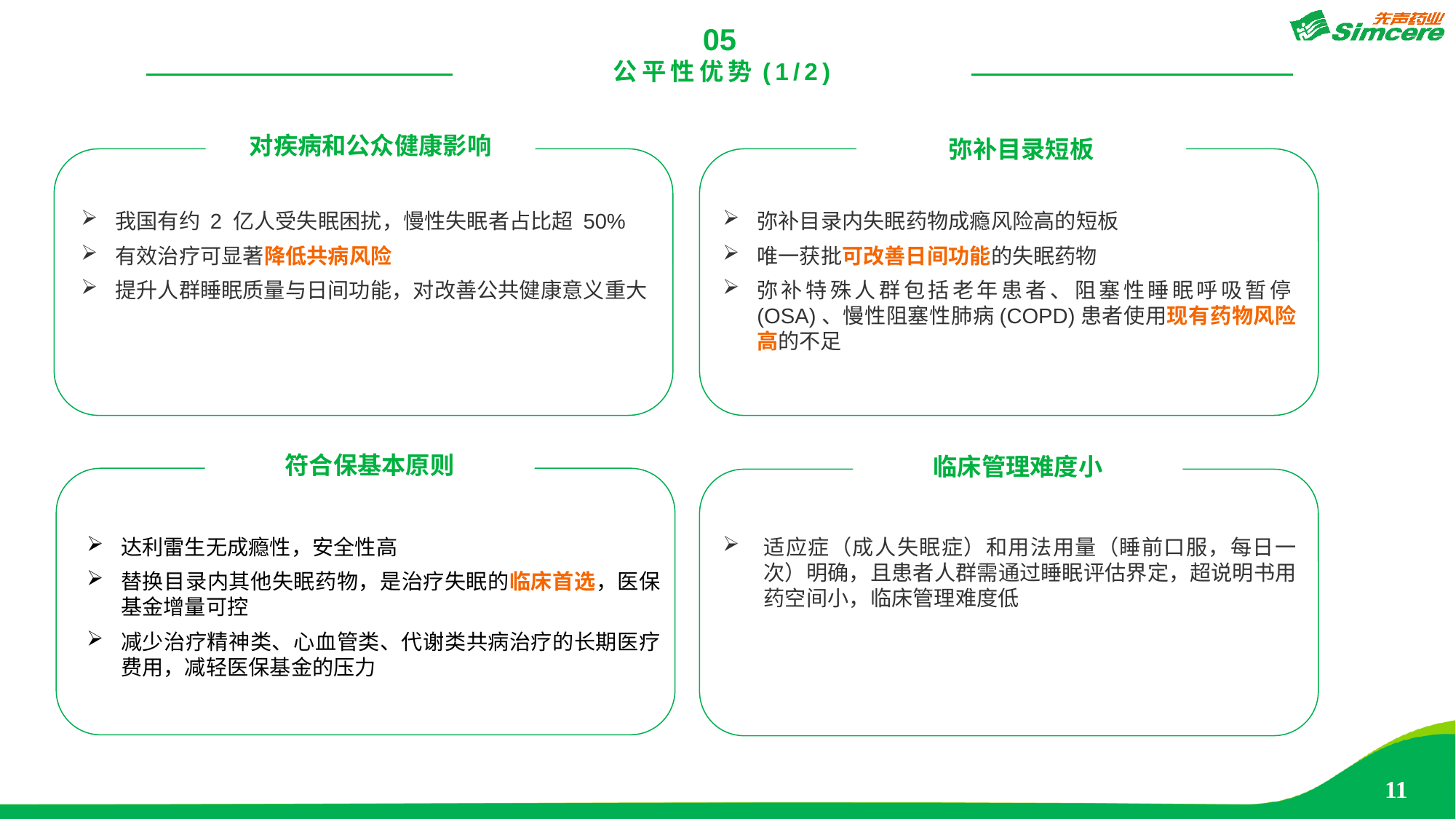

05
公平性优势(1/2)
对疾病和公众健康影响
弥补目录短板

我国有约 2 亿人受失眠困扰，慢性失眠者占比超 50%
有效治疗可显著降低共病风险
提升人群睡眠质量与日间功能，对改善公共健康意义重大
弥补目录内失眠药物成瘾风险高的短板
唯一获批可改善日间功能的失眠药物
弥补特殊人群包括老年患者、阻塞性睡眠呼吸暂停(OSA)、慢性阻塞性肺病(COPD)患者使用现有药物风险高的不足
符合保基本原则
临床管理难度小

达利雷生无成瘾性，安全性高
替换目录内其他失眠药物，是治疗失眠的临床首选，医保基金增量可控
减少治疗精神类、心血管类、代谢类共病治疗的长期医疗费用，减轻医保基金的压力
适应症（成人失眠症）和用法用量（睡前口服，每日一次）明确，且患者人群需通过睡眠评估界定，超说明书用药空间小，临床管理难度低
11